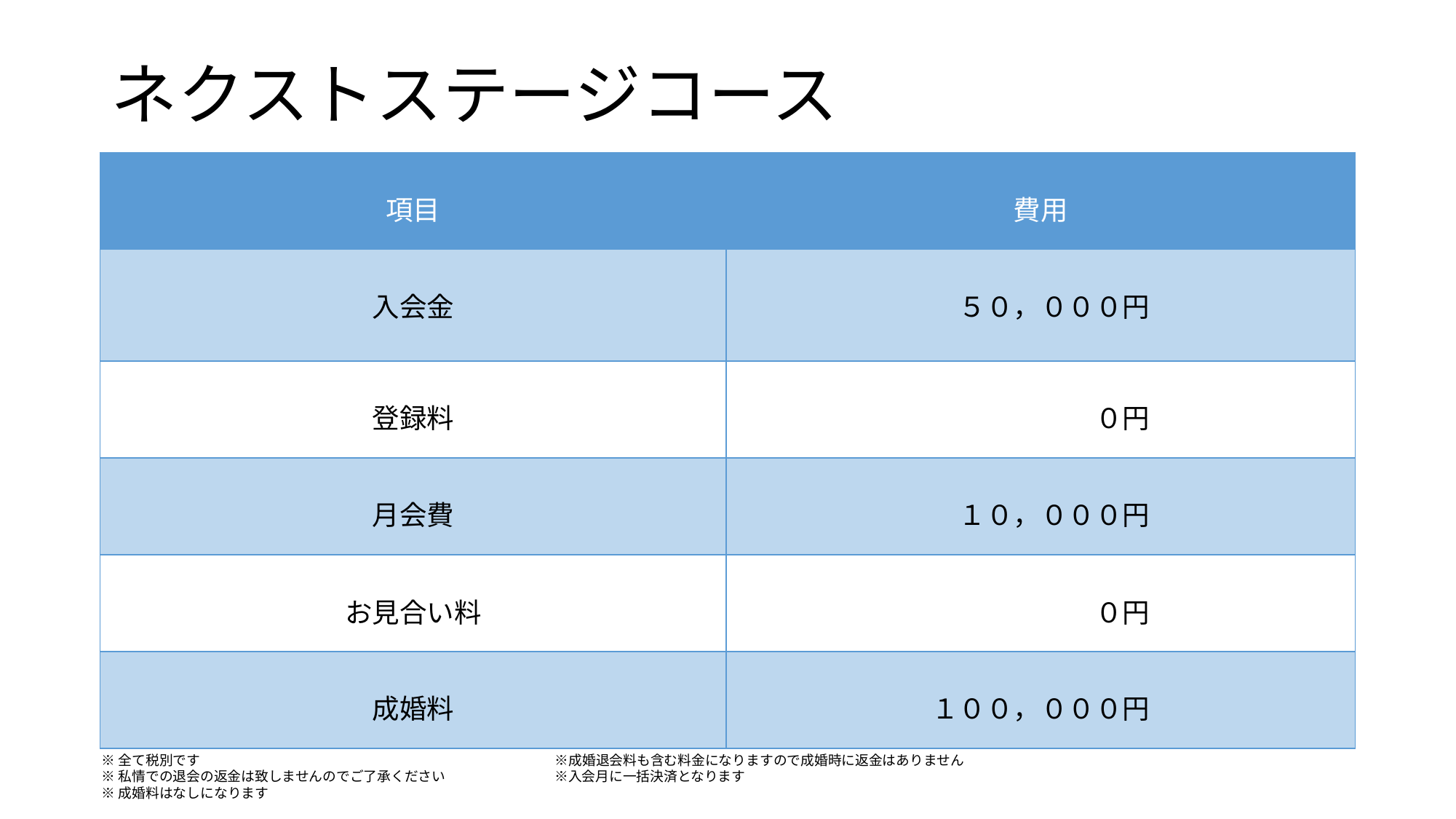

# ネクストステージコース
| 項目 | 費用 |
| --- | --- |
| 入会金 | ５０，０００円 |
| 登録料 | ０円 |
| 月会費 | １０，０００円 |
| お見合い料 | ０円 |
| 成婚料 | １００，０００円 |
※全て税別です　　　　　　　　　　　　　　　　　　　　　　　　　　※成婚退会料も含む料金になりますので成婚時に返金はありません
※私情での退会の返金は致しませんのでご了承ください　　　　　　　　※入会月に一括決済となります
※成婚料はなしになります